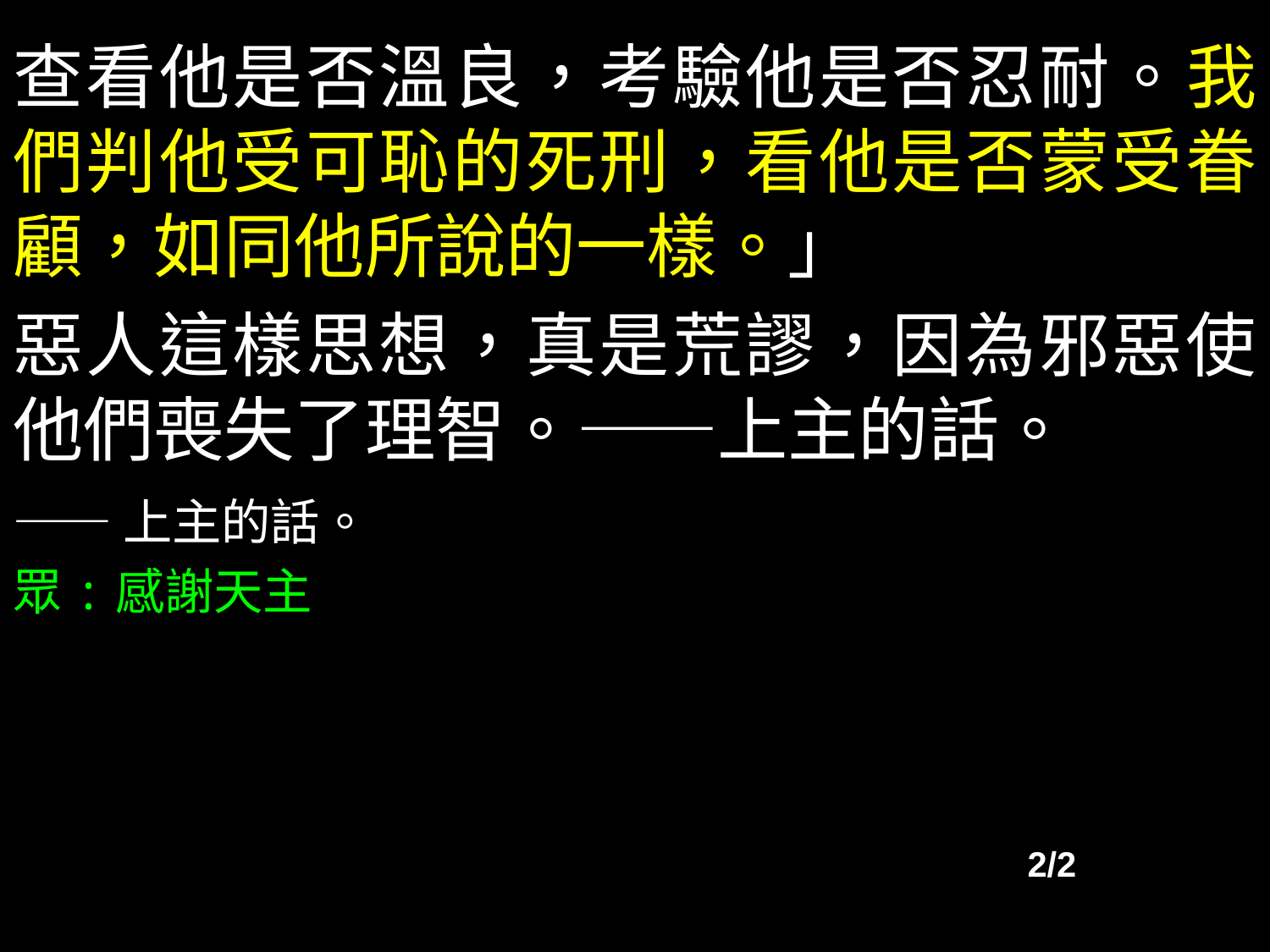

查看他是否溫良，考驗他是否忍耐。我們判他受可恥的死刑，看他是否蒙受眷顧，如同他所說的一樣。」
惡人這樣思想，真是荒謬，因為邪惡使他們喪失了理智。——上主的話。
——上主的話。
眾:感謝天主

2/2